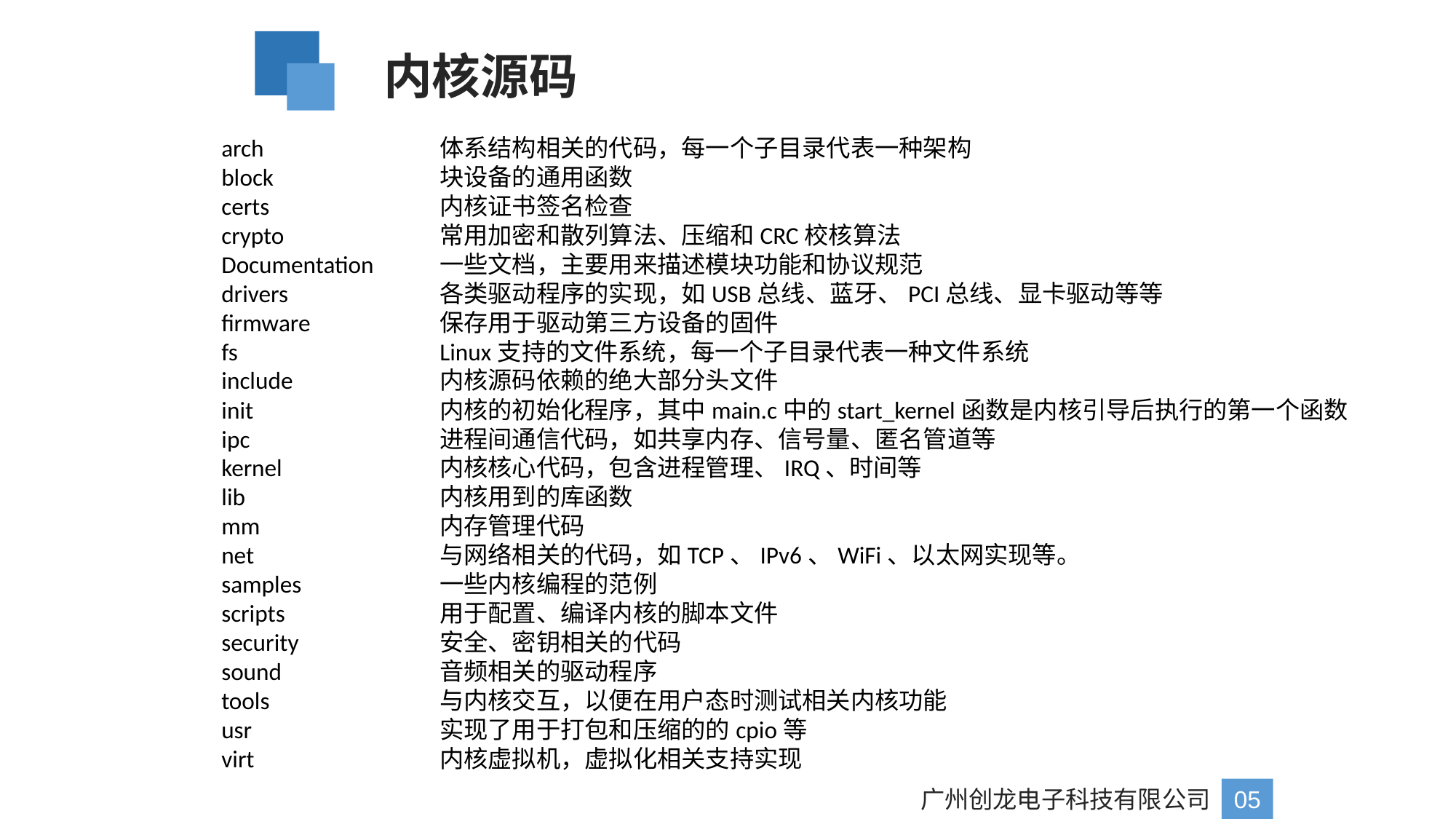

内核源码
arch		体系结构相关的代码，每一个子目录代表一种架构
block		块设备的通用函数
certs		内核证书签名检查
crypto		常用加密和散列算法、压缩和CRC校核算法
Documentation	一些文档，主要用来描述模块功能和协议规范
drivers		各类驱动程序的实现，如USB总线、蓝牙、PCI总线、显卡驱动等等
firmware		保存用于驱动第三方设备的固件
fs		Linux支持的文件系统，每一个子目录代表一种文件系统
include		内核源码依赖的绝大部分头文件
init		内核的初始化程序，其中main.c中的start_kernel函数是内核引导后执行的第一个函数
ipc		进程间通信代码，如共享内存、信号量、匿名管道等
kernel		内核核心代码，包含进程管理、IRQ、时间等
lib		内核用到的库函数
mm		内存管理代码
net		与网络相关的代码，如TCP、IPv6、WiFi、以太网实现等。
samples		一些内核编程的范例
scripts		用于配置、编译内核的脚本文件
security		安全、密钥相关的代码
sound		音频相关的驱动程序
tools 		与内核交互，以便在用户态时测试相关内核功能
usr		实现了用于打包和压缩的的cpio等
virt 		内核虚拟机，虚拟化相关支持实现
广州创龙电子科技有限公司
05